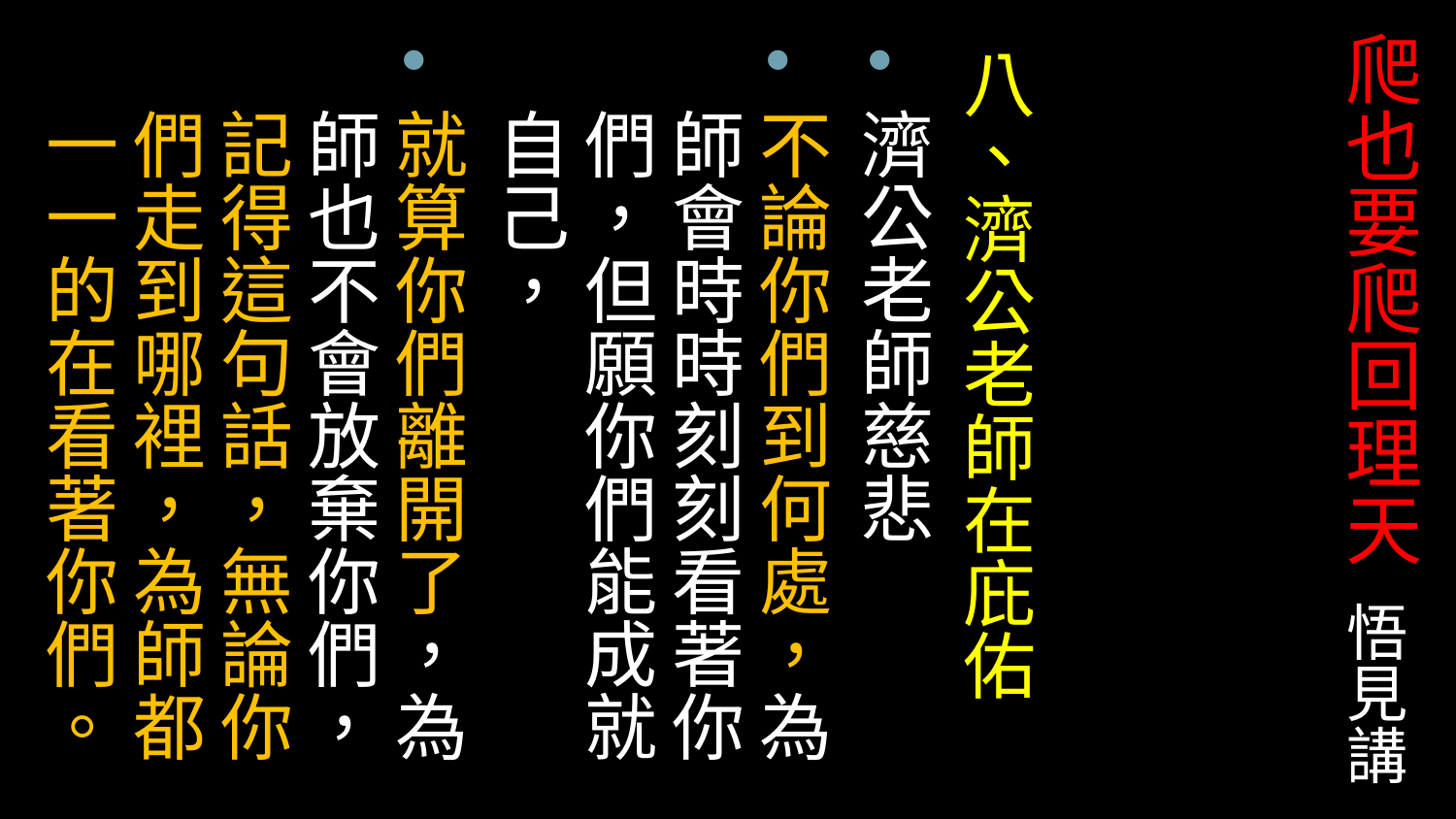

# 爬也要爬回理天  悟見講
八、濟公老師在庇佑
濟公老師慈悲
不論你們到何處，為師會時時刻刻看著你們，但願你們能成就自己，
就算你們離開了，為師也不會放棄你們，記得這句話，無論你們走到哪裡，為師都一一的在看著你們。